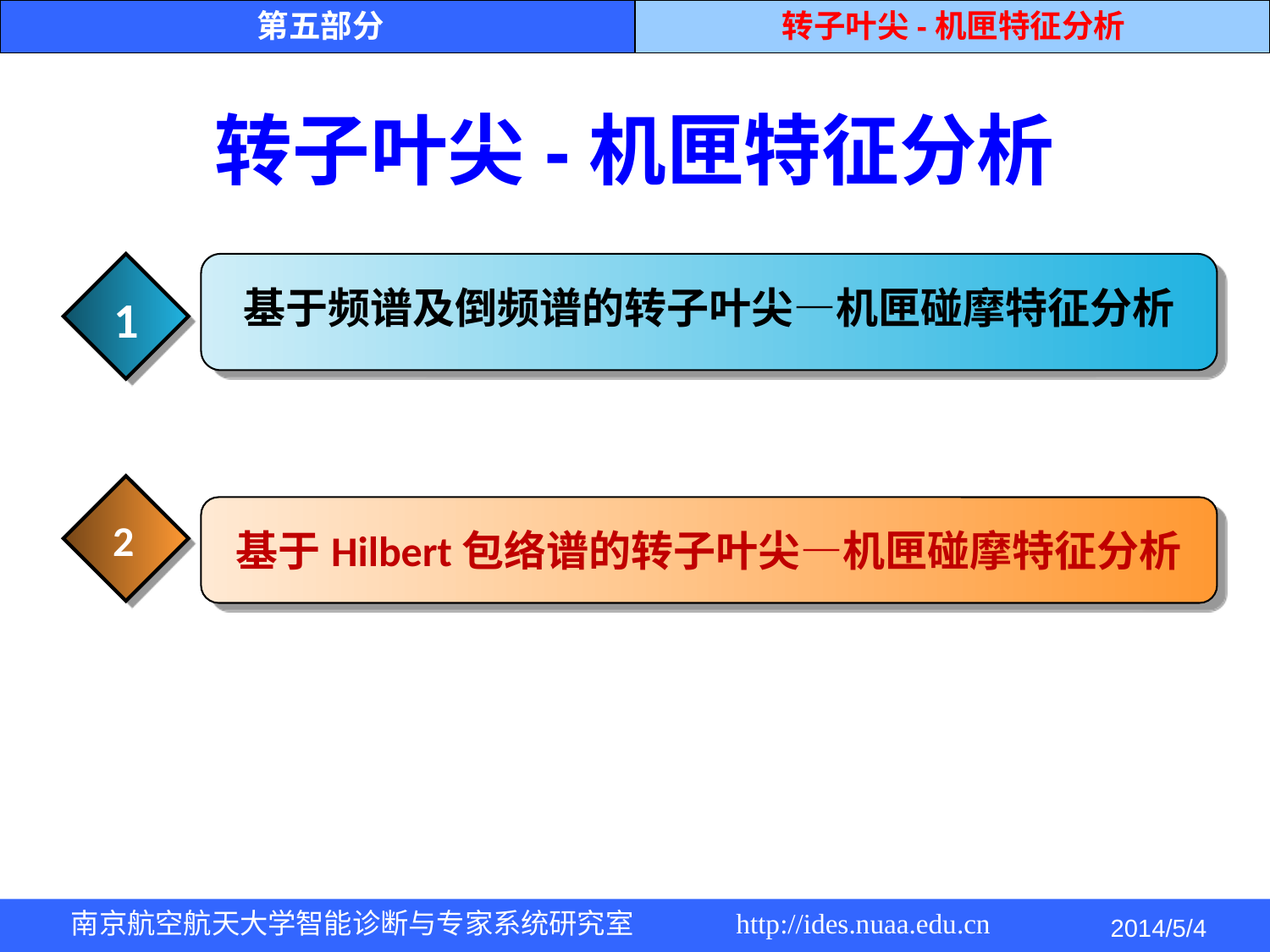

第五部分
转子叶尖-机匣特征分析
转子叶尖-机匣特征分析

1

基于频谱及倒频谱的转子叶尖—机匣碰摩特征分析

2
基于Hilbert包络谱的转子叶尖—机匣碰摩特征分析
2014/5/4
南京航空航天大学智能诊断与专家系统研究室               http://ides.nuaa.edu.cn